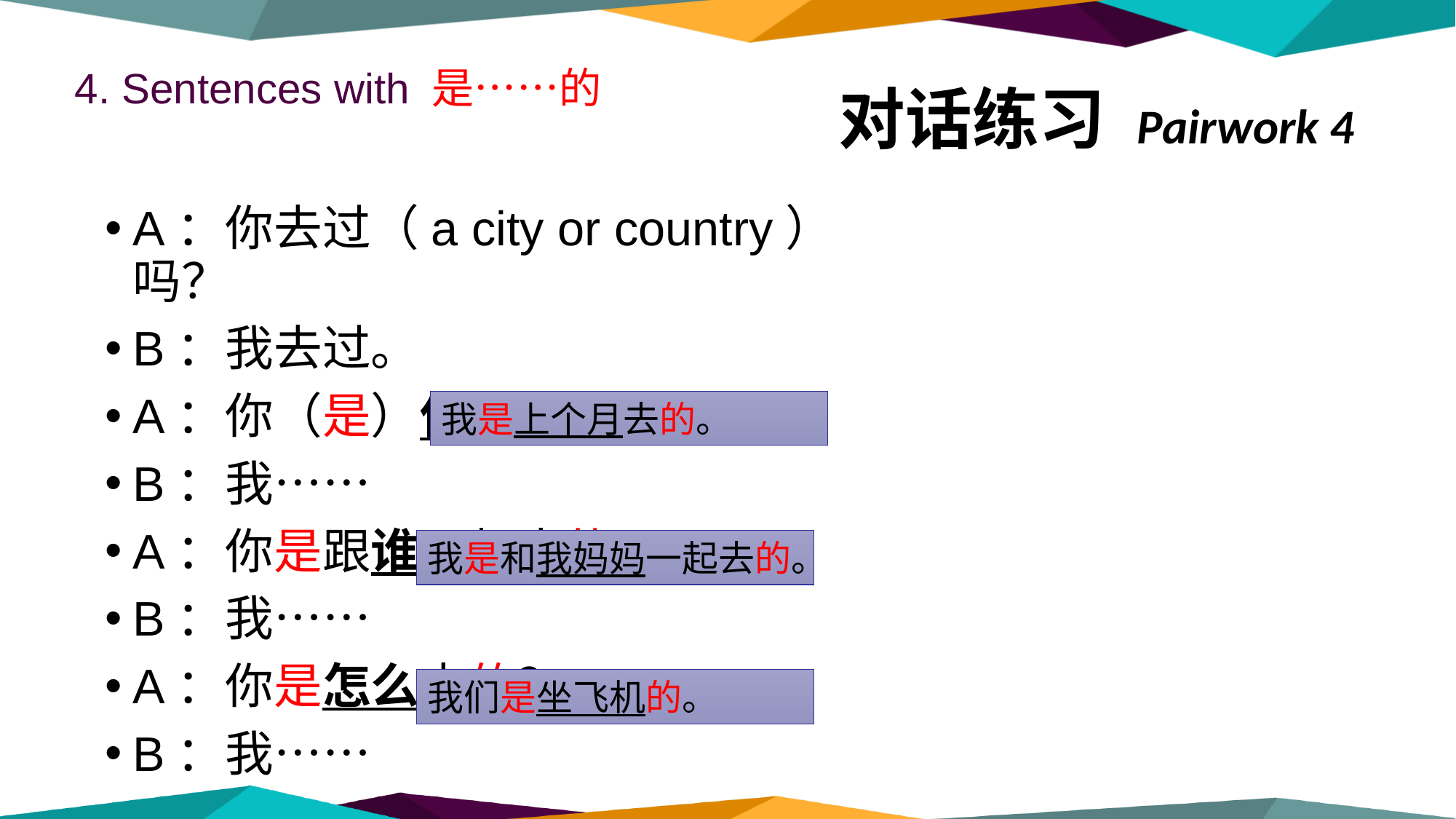

4. Sentences with 是……的
对话练习 Pairwork 4
A：你去过（a city or country）吗？
B：我去过。
A：你（是）什么时候去的？
B：我……
A：你是跟谁一起去的？
B：我……
A：你是怎么去的？
B：我……
我是上个月去的。
我是和我妈妈一起去的。
我们是坐飞机的。